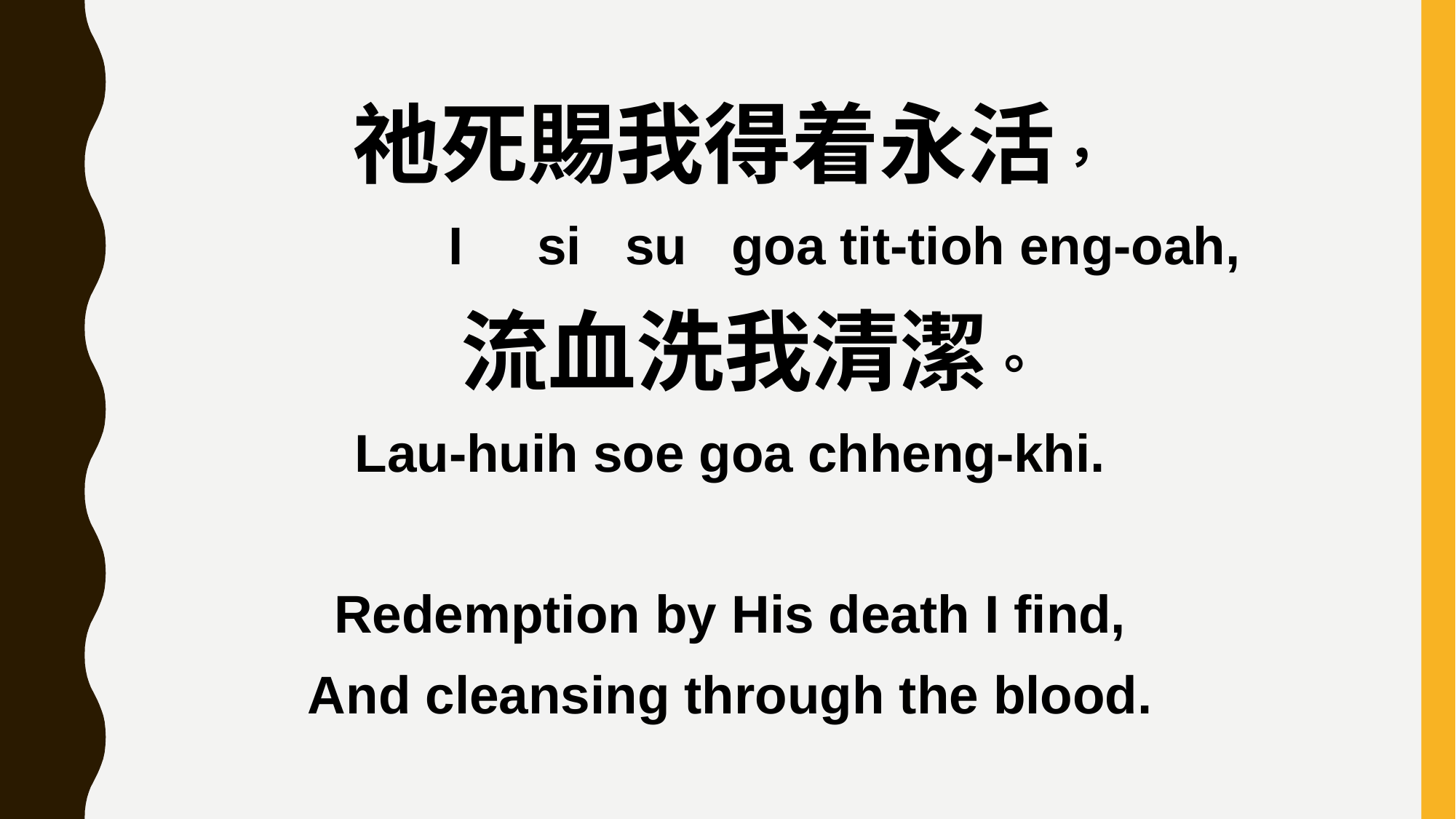

祂死賜我得着永活，
                 I     si   su   goa tit-tioh eng-oah,
 流血洗我清潔。
Lau-huih soe goa chheng-khi.

Redemption by His death I find,
And cleansing through the blood.